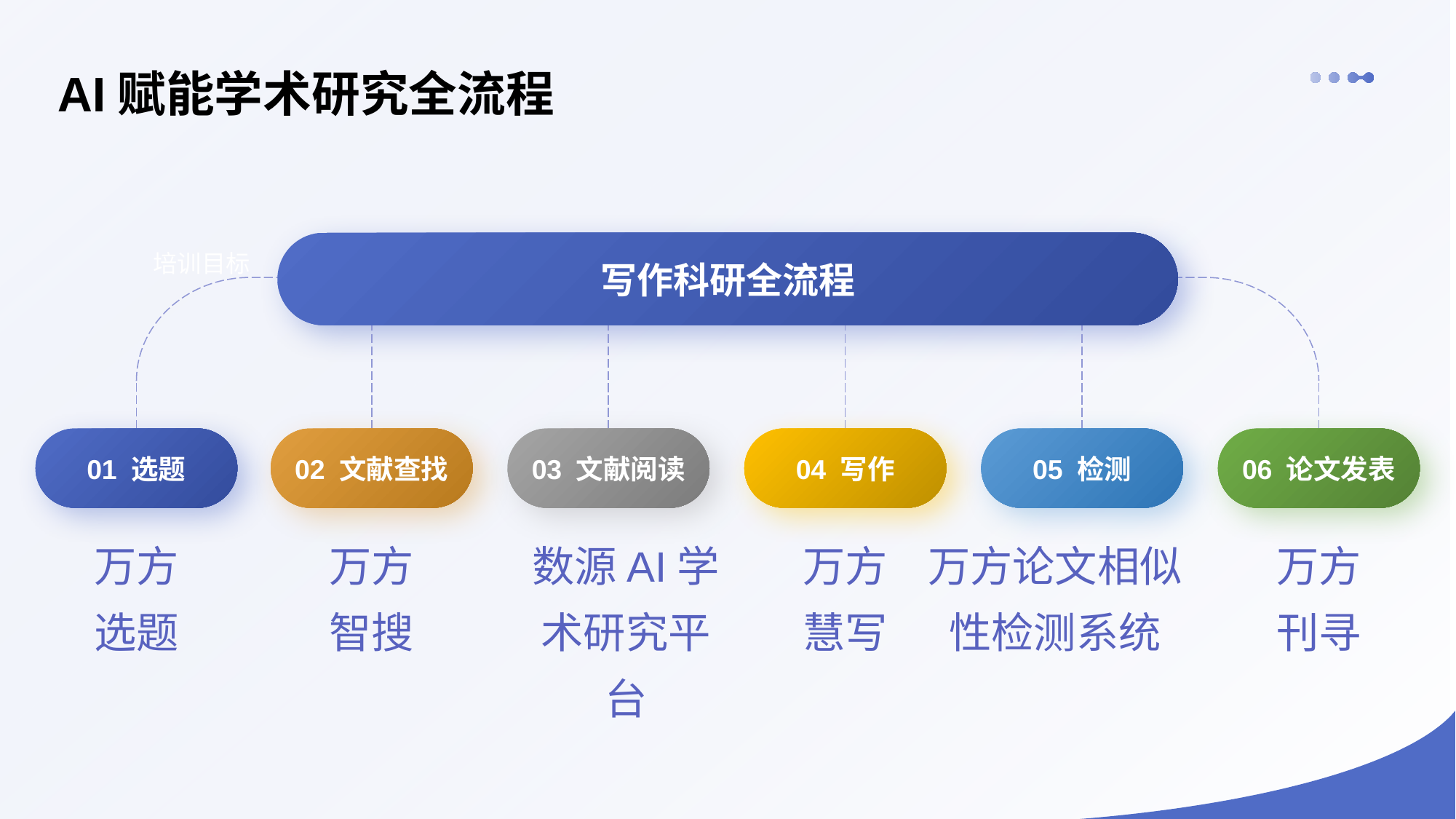

AI赋能学术研究全流程

培训目标

写作科研全流程
02 文献查找
万方
智搜
03 文献阅读
数源AI学术研究平台
04 写作
万方
慧写
05 检测
万方论文相似性检测系统
01 选题
万方
选题
06 论文发表
万方
刊寻